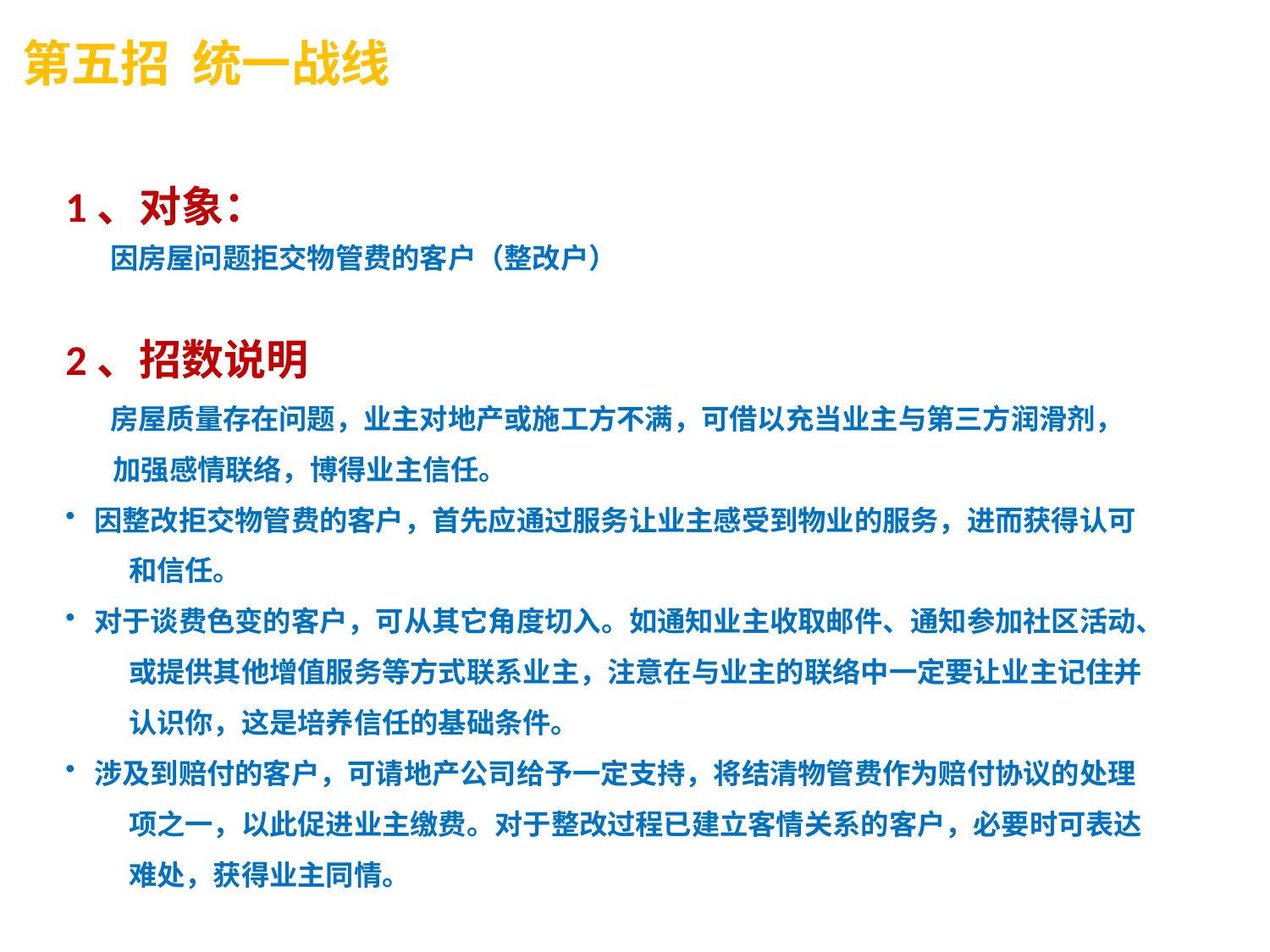

第五招  统一战线
1、对象：
      因房屋问题拒交物管费的客户（整改户）

2、招数说明
      房屋质量存在问题，业主对地产或施工方不满，可借以充当业主与第三方润滑剂，加强感情联络，博得业主信任。
 因整改拒交物管费的客户，首先应通过服务让业主感受到物业的服务，进而获得认可和信任。
 对于谈费色变的客户，可从其它角度切入。如通知业主收取邮件、通知参加社区活动、或提供其他增值服务等方式联系业主，注意在与业主的联络中一定要让业主记住并认识你，这是培养信任的基础条件。
 涉及到赔付的客户，可请地产公司给予一定支持，将结清物管费作为赔付协议的处理项之一，以此促进业主缴费。对于整改过程已建立客情关系的客户，必要时可表达难处，获得业主同情。